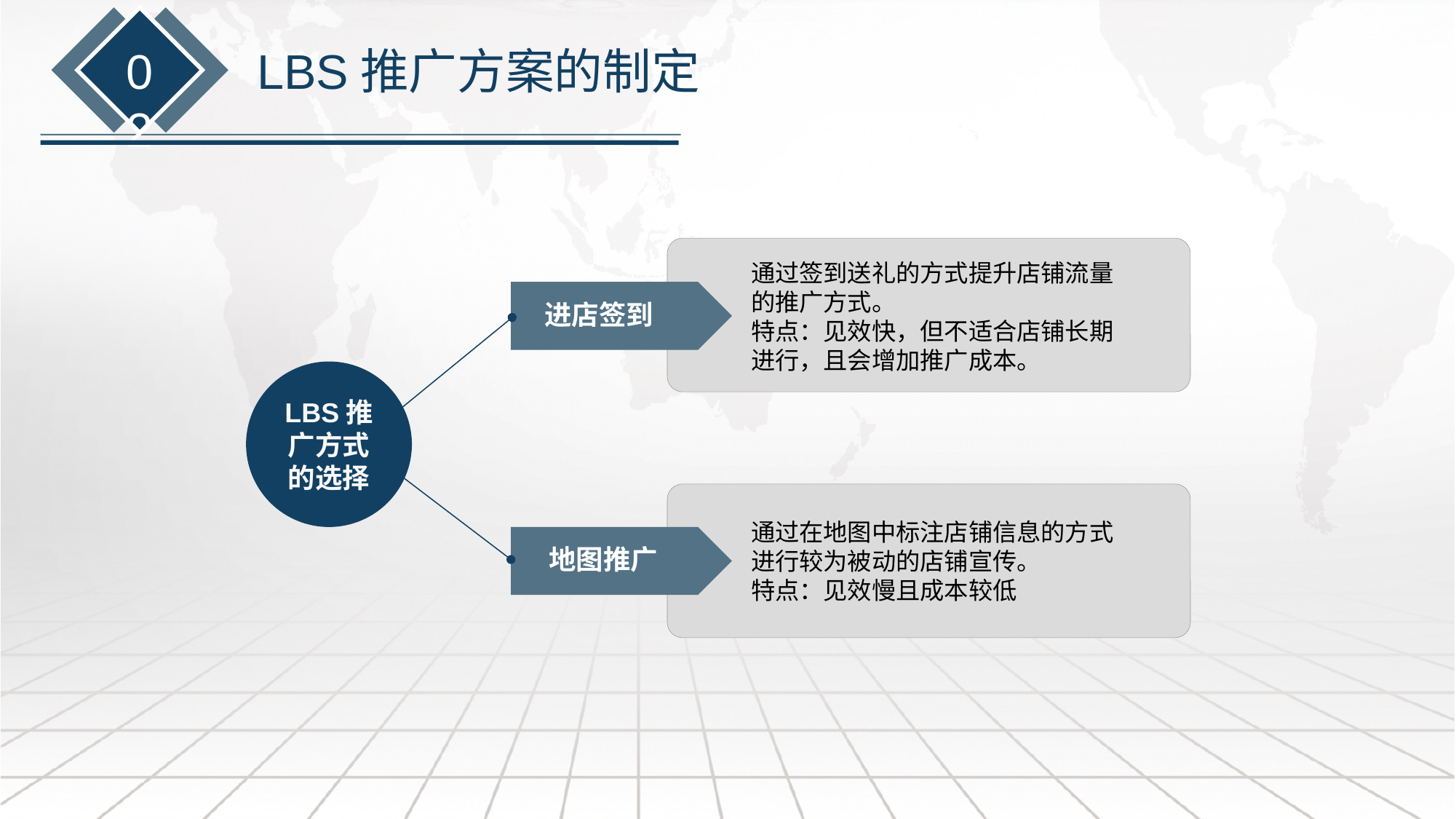

02
LBS推广方案的制定

通过签到送礼的方式提升店铺流量的推广方式。
特点：见效快，但不适合店铺长期进行，且会增加推广成本。

进店签到

LBS推广方式的选择

通过在地图中标注店铺信息的方式进行较为被动的店铺宣传。
特点：见效慢且成本较低

地图推广